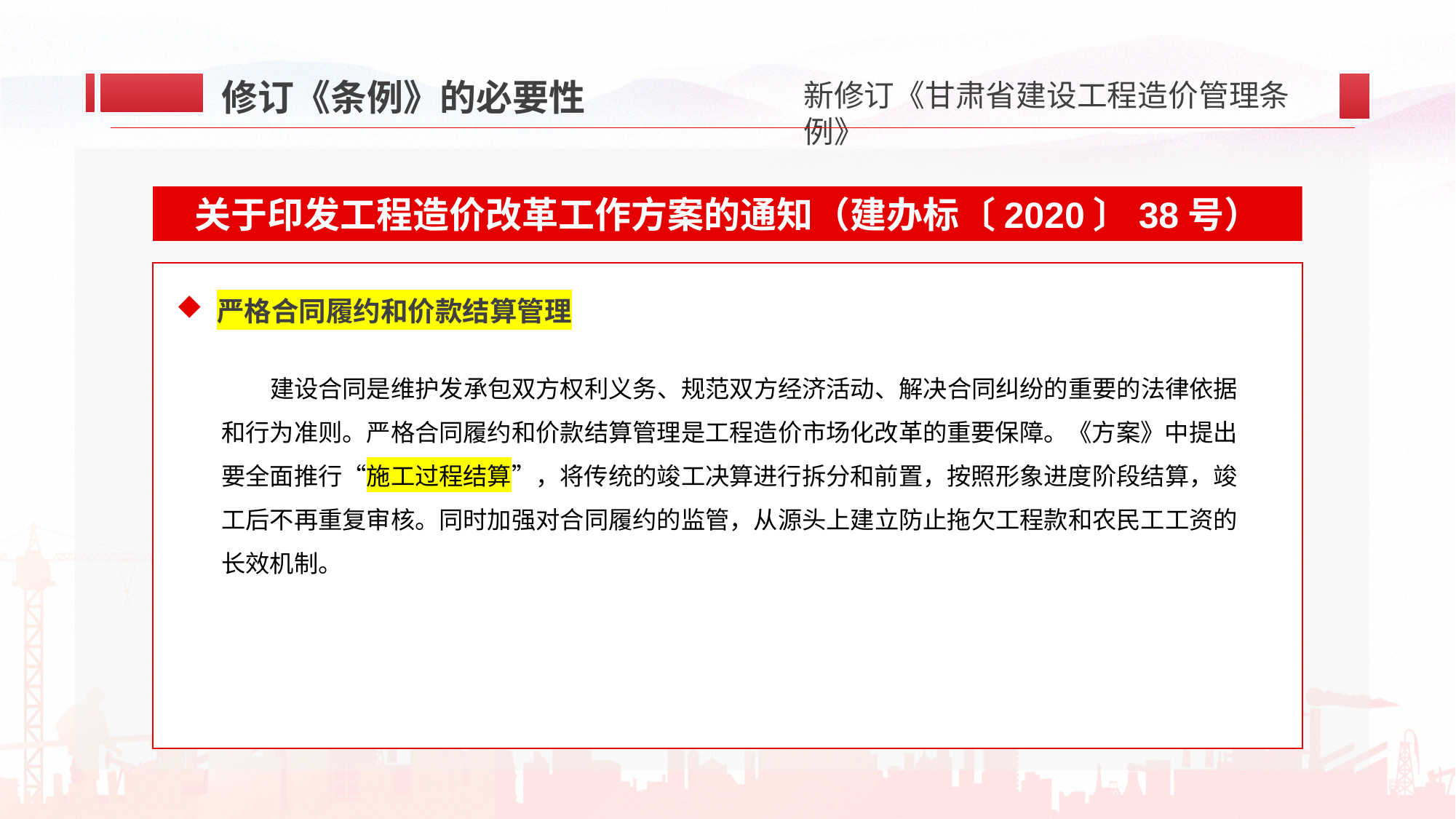

修订《条例》的必要性
关于印发工程造价改革工作方案的通知（建办标〔2020〕38号）

严格合同履约和价款结算管理
建设合同是维护发承包双方权利义务、规范双方经济活动、解决合同纠纷的重要的法律依据和行为准则。严格合同履约和价款结算管理是工程造价市场化改革的重要保障。《方案》中提出要全面推行“施工过程结算”，将传统的竣工决算进行拆分和前置，按照形象进度阶段结算，竣工后不再重复审核。同时加强对合同履约的监管，从源头上建立防止拖欠工程款和农民工工资的长效机制。